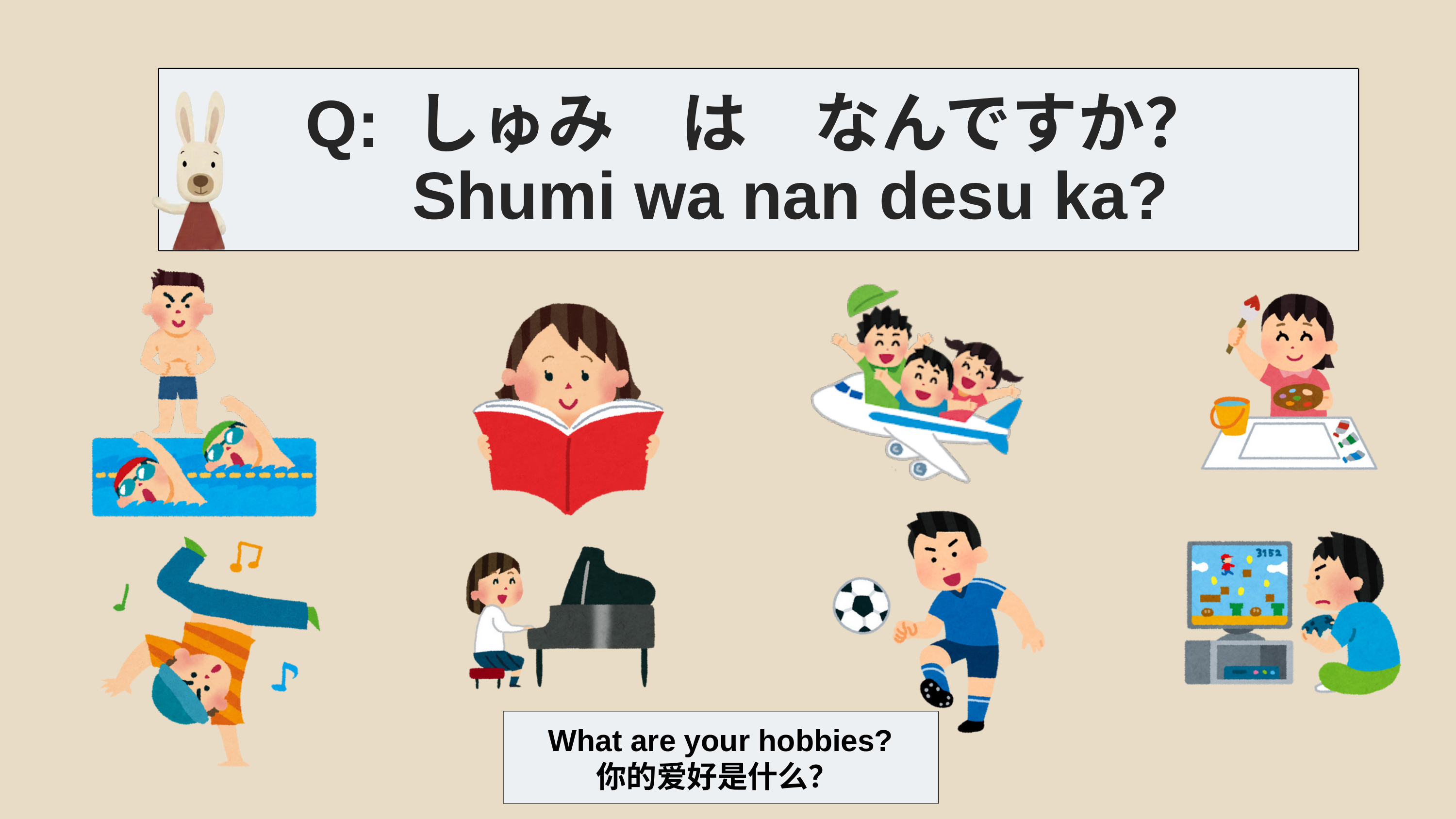

Q: しゅみ　は　なんですか？
　Shumi wa nan desu ka?

What are your hobbies?
你的爱好是什么？